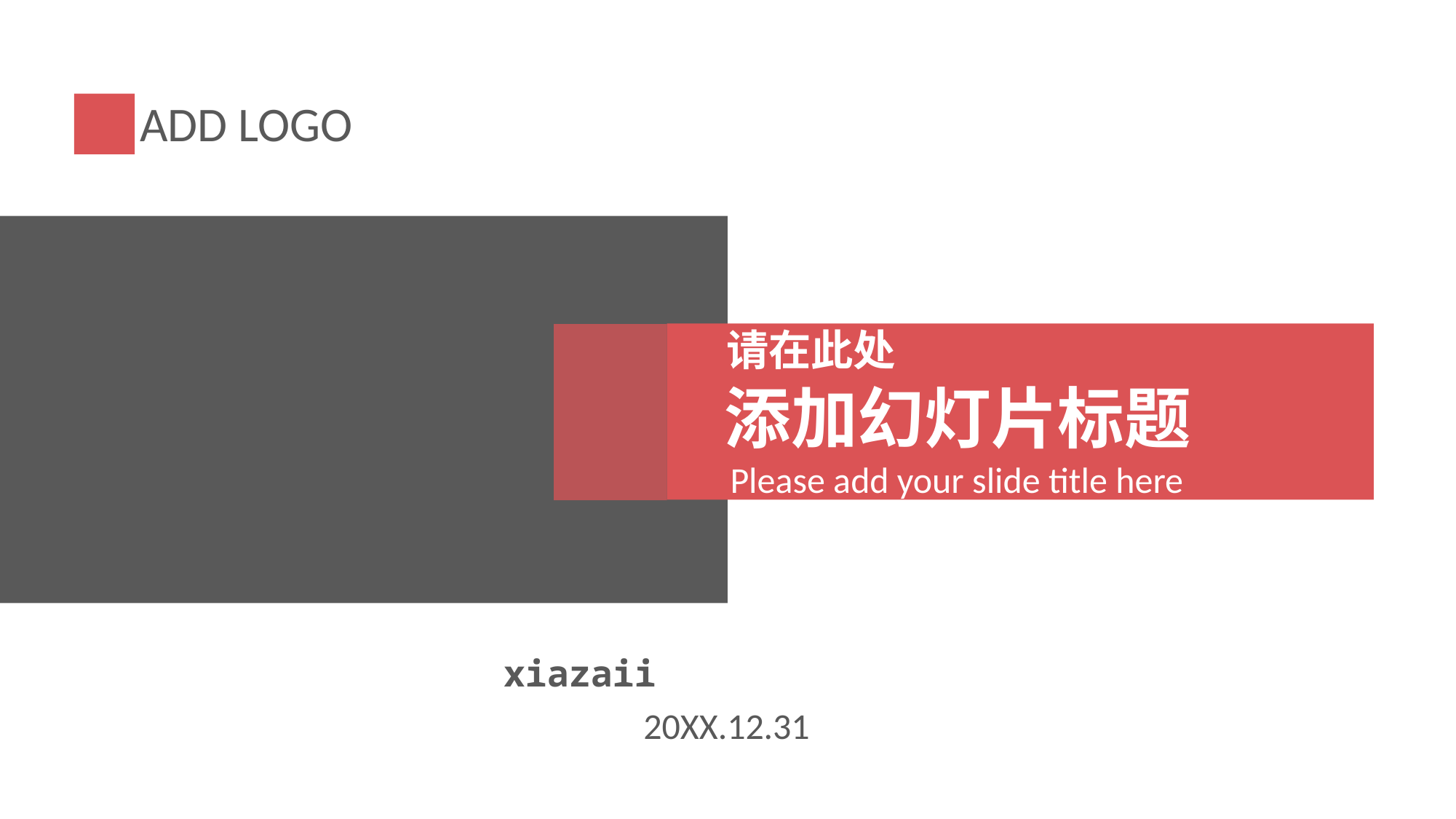

ADD LOGO

请在此处

添加幻灯片标题
Please add your slide title here
xiazaii
20XX.12.31